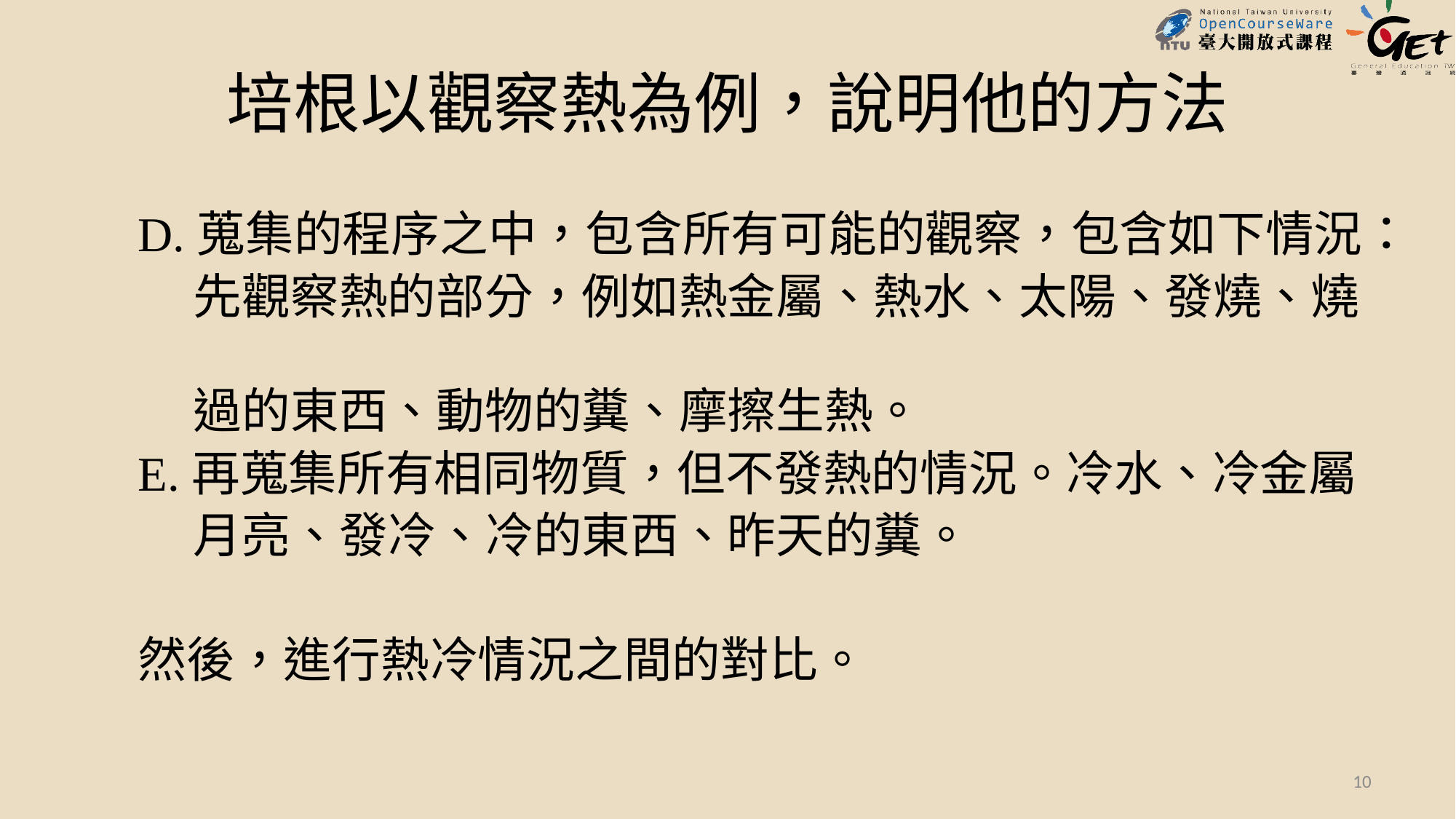

# 培根以觀察熱為例，說明他的方法
D.蒐集的程序之中，包含所有可能的觀察，包含如下情況：
    先觀察熱的部分，例如熱金屬、熱水、太陽、發燒、燒
    過的東西、動物的糞、摩擦生熱。
E.再蒐集所有相同物質，但不發熱的情況。冷水、冷金屬
    月亮、發冷、冷的東西、昨天的糞。

然後，進行熱冷情況之間的對比。
10